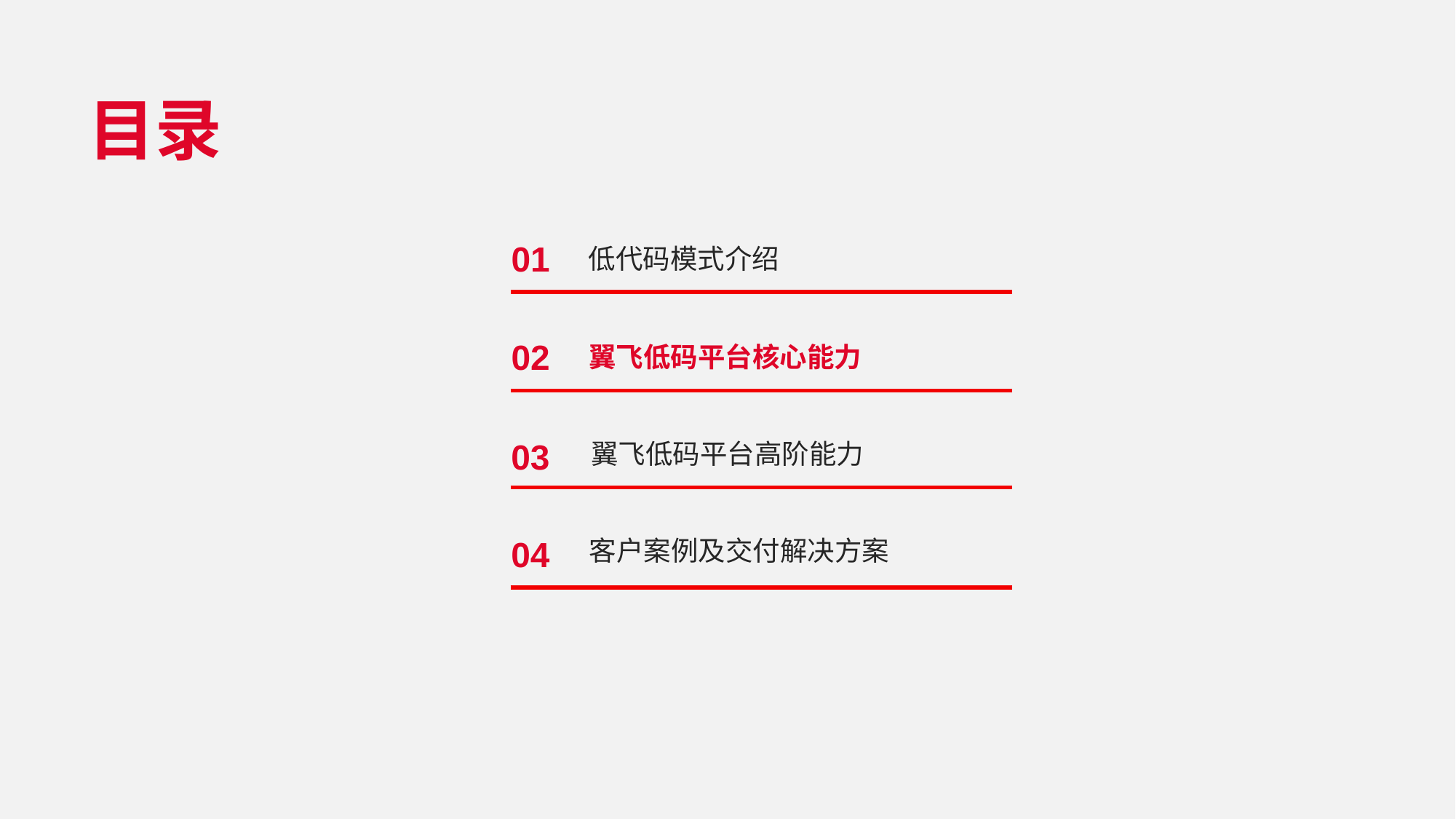

01
低代码模式介绍
02
翼飞低码平台核心能力
03
翼飞低码平台高阶能力
04

客户案例及交付解决方案